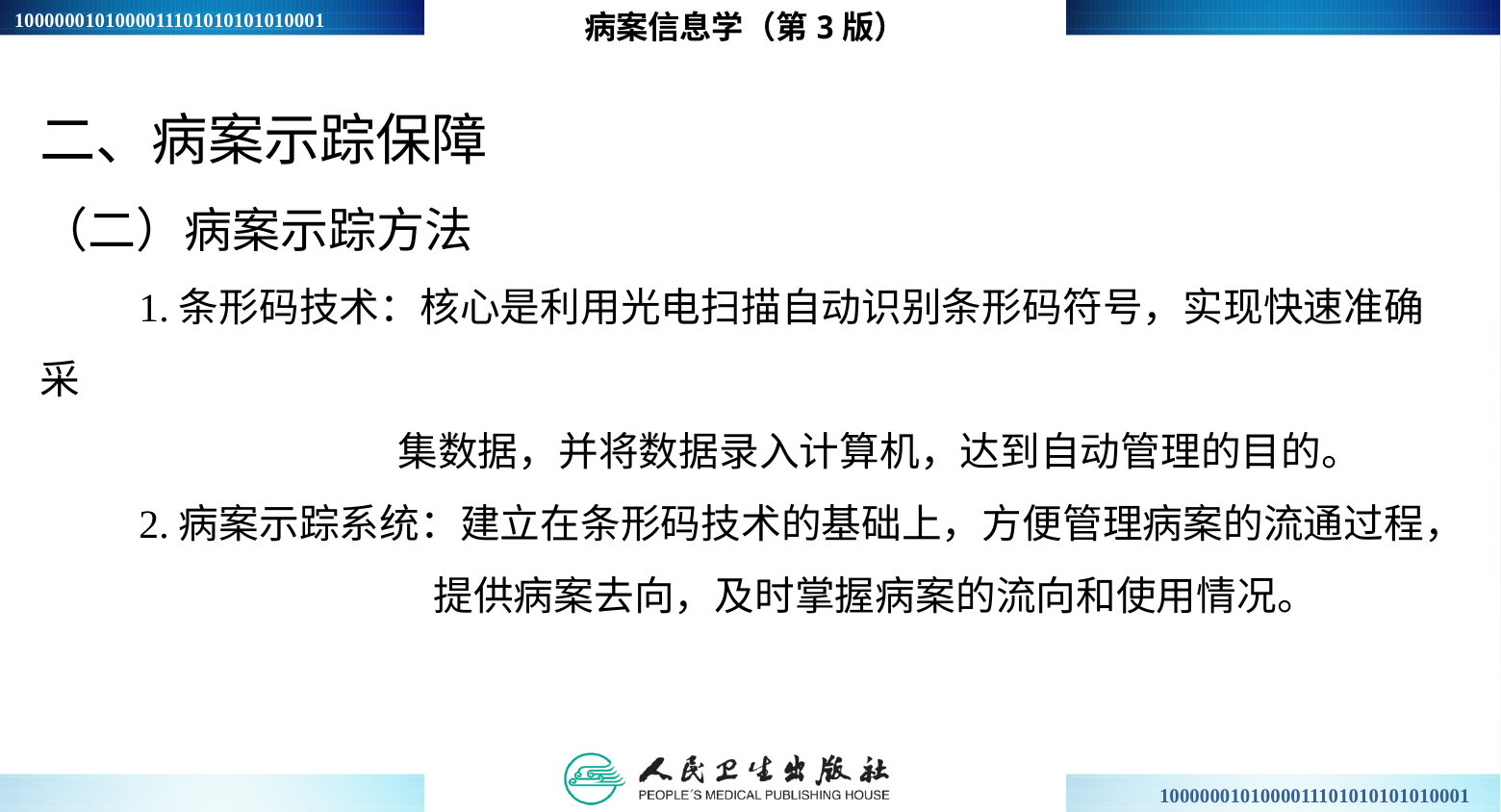

病案信息学（第3版）
二、病案示踪保障
（二）病案示踪方法
1.条形码技术：核心是利用光电扫描自动识别条形码符号，实现快速准确采
                            集数据，并将数据录入计算机，达到自动管理的目的。
2.病案示踪系统：建立在条形码技术的基础上，方便管理病案的流通过程，
                                提供病案去向，及时掌握病案的流向和使用情况。